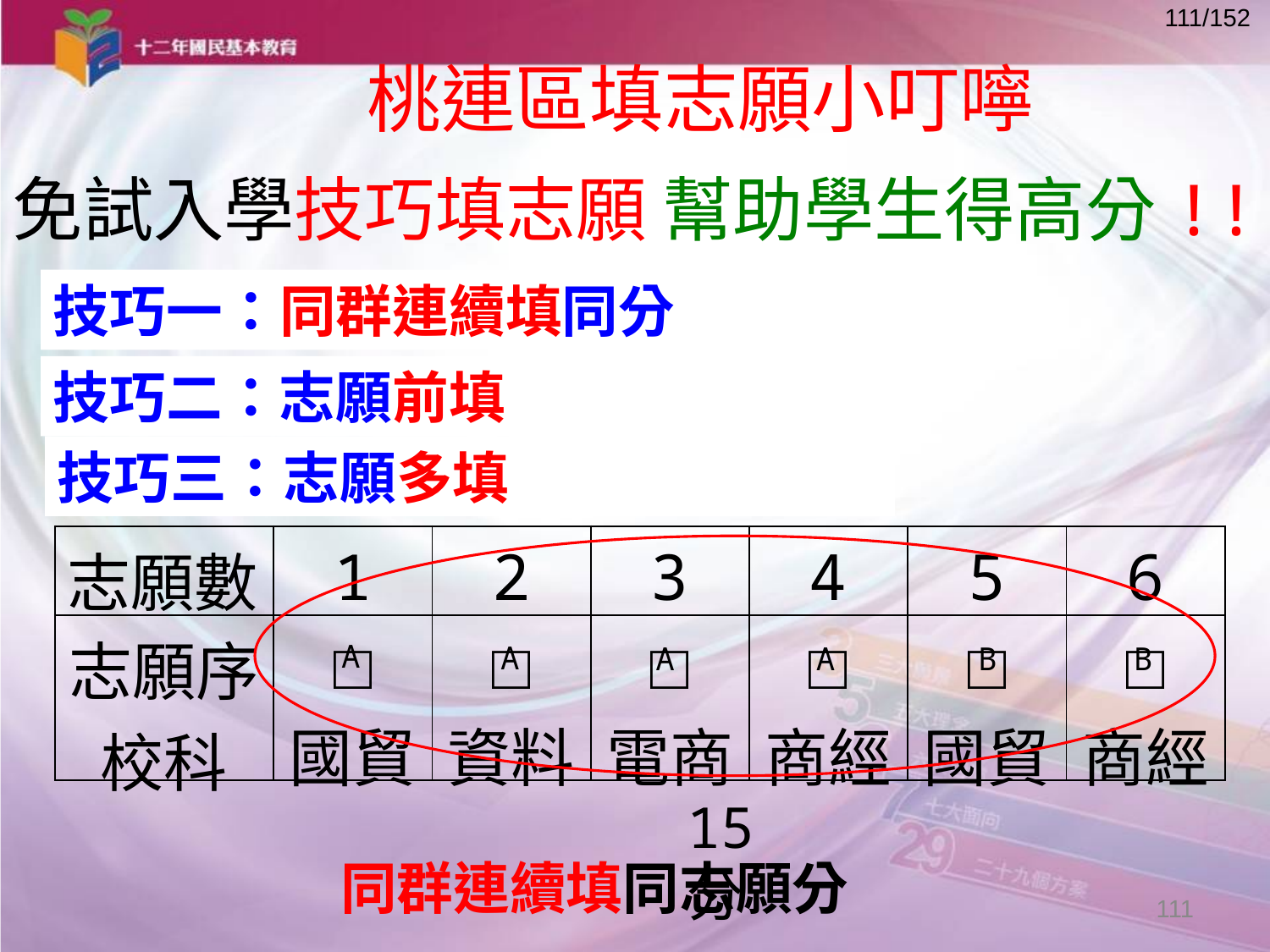

桃連區填志願小叮嚀
免試入學技巧填志願 幫助學生得高分!!
技巧一：同群連續填同分
技巧二：志願前填
技巧三：志願多填
| 志願數 | 1 | 2 | 3 | 4 | 5 | 6 |
| --- | --- | --- | --- | --- | --- | --- |
| 志願序 校科 | □ 國貿 | □ 資料 | □ 電商 | □ 商經 | □ 國貿 | □ 商經 |

A
A
A
A
B
B
15分
同群連續填同志願分

111